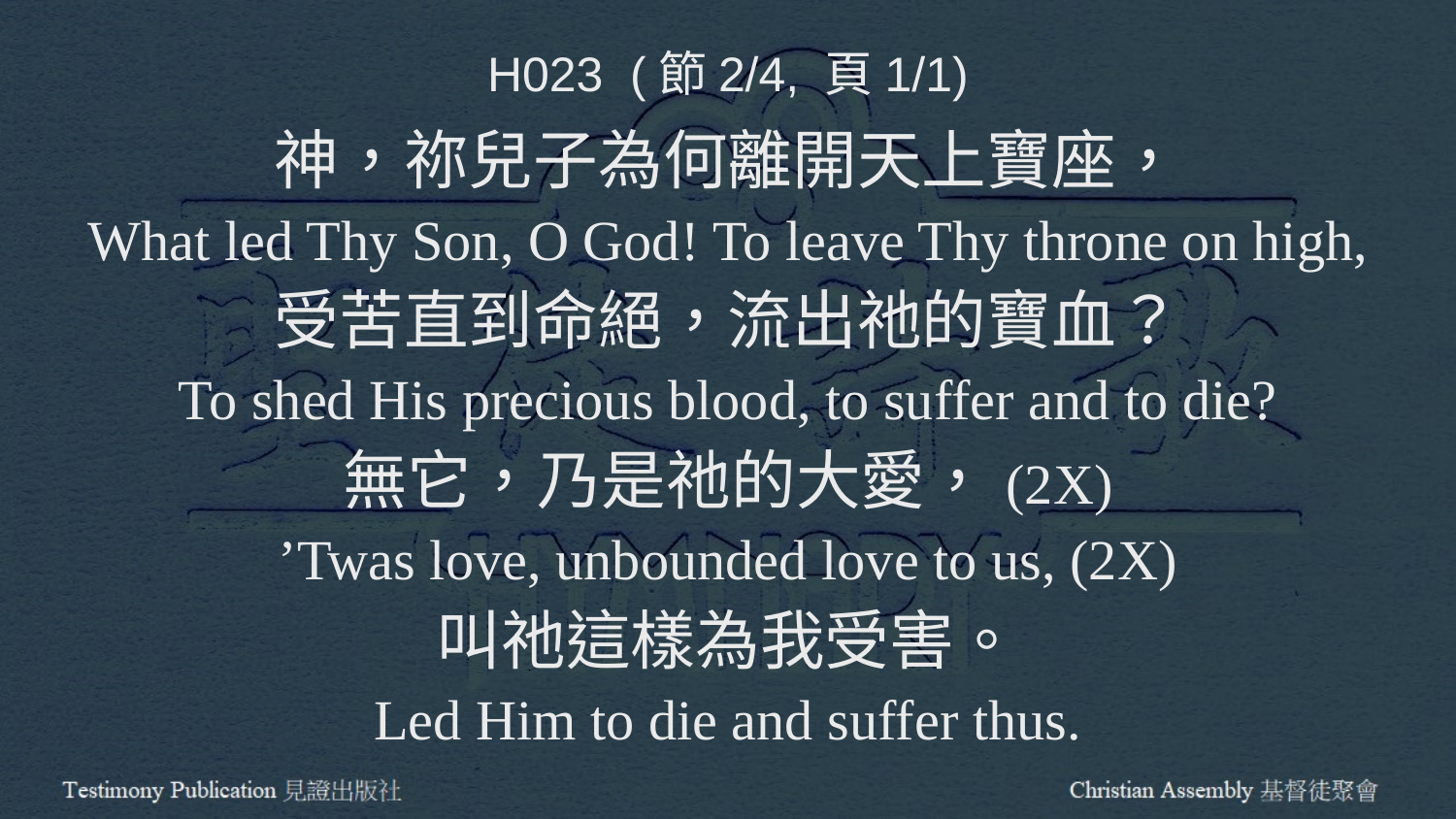

H023  (節2/4, 頁1/1)
神，祢兒子為何離開天上寶座，
What led Thy Son, O God! To leave Thy throne on high,
受苦直到命絕，流出祂的寶血？
To shed His precious blood, to suffer and to die?
無它，乃是祂的大愛，(2X)
’Twas love, unbounded love to us, (2X)
叫祂這樣為我受害。
Led Him to die and suffer thus.